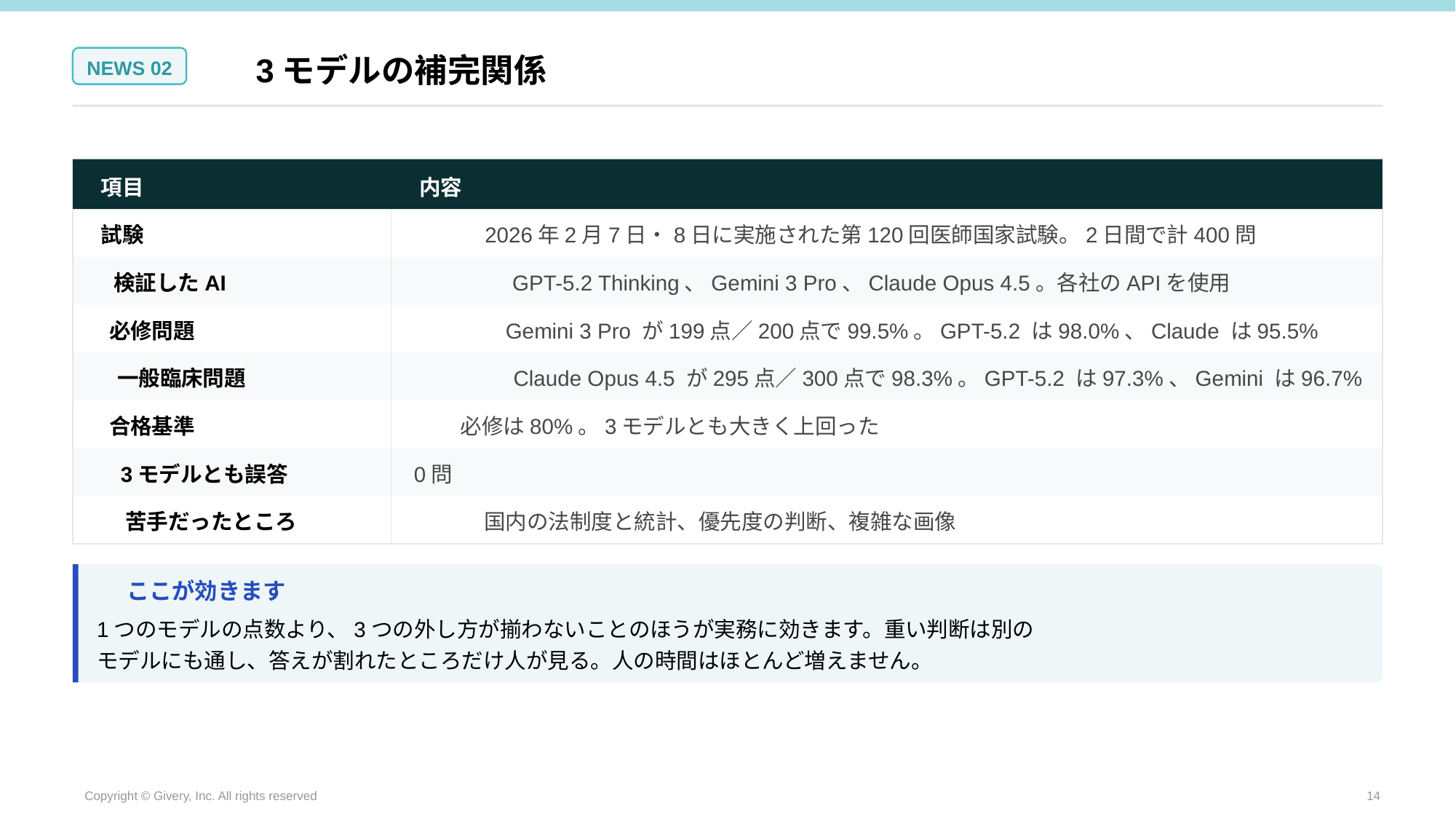

3モデルの補完関係
NEWS 02

項目
内容

試験
2026年2月7日・8日に実施された第120回医師国家試験。2日間で計400問

検証したAI
GPT-5.2 Thinking、Gemini 3 Pro、Claude Opus 4.5。各社のAPIを使用

必修問題
Gemini 3 Pro が199点／200点で99.5%。GPT-5.2 は98.0%、Claude は95.5%

一般臨床問題
Claude Opus 4.5 が295点／300点で98.3%。GPT-5.2 は97.3%、Gemini は96.7%

合格基準
必修は80%。3モデルとも大きく上回った

3モデルとも誤答
0問

苦手だったところ
国内の法制度と統計、優先度の判断、複雑な画像

ここが効きます
1つのモデルの点数より、3つの外し方が揃わないことのほうが実務に効きます。重い判断は別の
モデルにも通し、答えが割れたところだけ人が見る。人の時間はほとんど増えません。
Copyright © Givery, Inc. All rights reserved
14